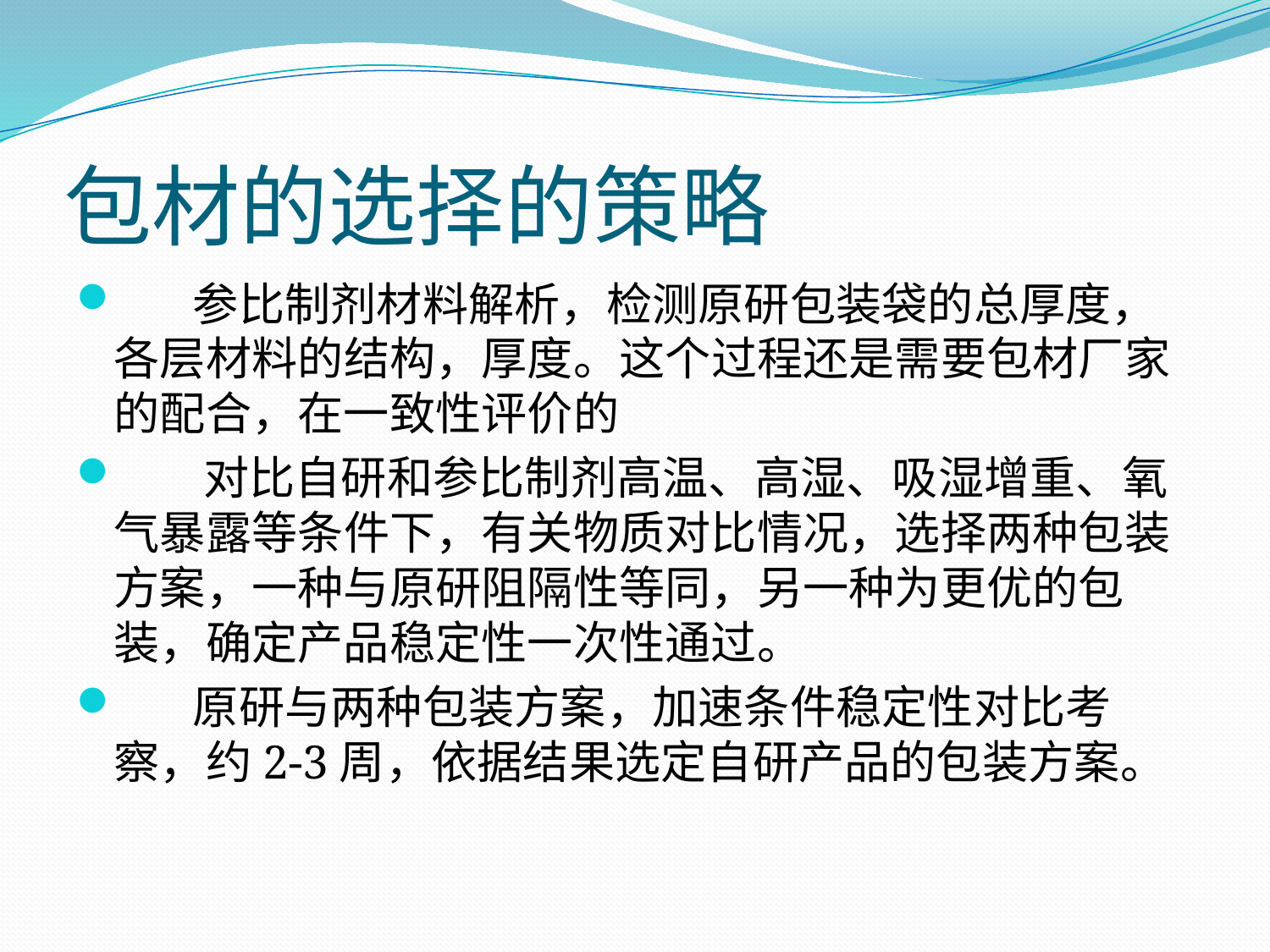

# 包材的选择的策略
      参比制剂材料解析，检测原研包装袋的总厚度，各层材料的结构，厚度。这个过程还是需要包材厂家的配合，在一致性评价的
       对比自研和参比制剂高温、高湿、吸湿增重、氧气暴露等条件下，有关物质对比情况，选择两种包装方案，一种与原研阻隔性等同，另一种为更优的包装，确定产品稳定性一次性通过。
      原研与两种包装方案，加速条件稳定性对比考察，约2-3周，依据结果选定自研产品的包装方案。